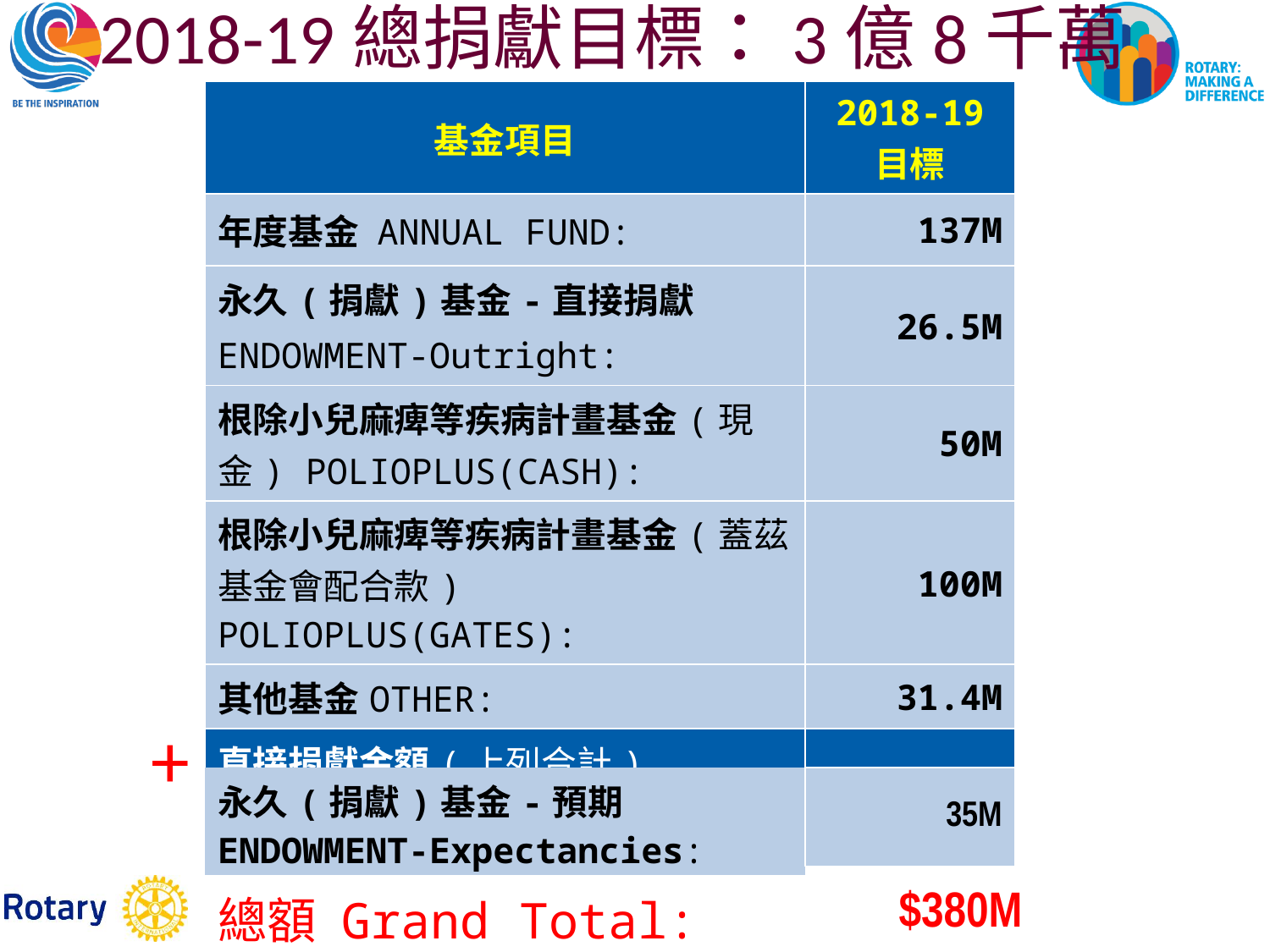

2018-19總捐獻目標：3億8千萬
| 基金項目 | 2018-19 目標 |
| --- | --- |
| 年度基金 ANNUAL FUND: | 137M |
| 永久(捐獻)基金-直接捐獻 ENDOWMENT-Outright: | 26.5M |
| 根除小兒麻痺等疾病計畫基金(現金) POLIOPLUS(CASH): | 50M |
| 根除小兒麻痺等疾病計畫基金(蓋茲基金會配合款) POLIOPLUS(GATES): | 100M |
| 其他基金OTHER: | 31.4M |
| 直接捐獻金額(上列合計) Outright Gift Total: | $345M |
+
| 永久(捐獻)基金-預期 ENDOWMENT-Expectancies: |
| --- |
| 35M |
| --- |
| 總額 Grand Total: |
| --- |
| $380M |
| --- |